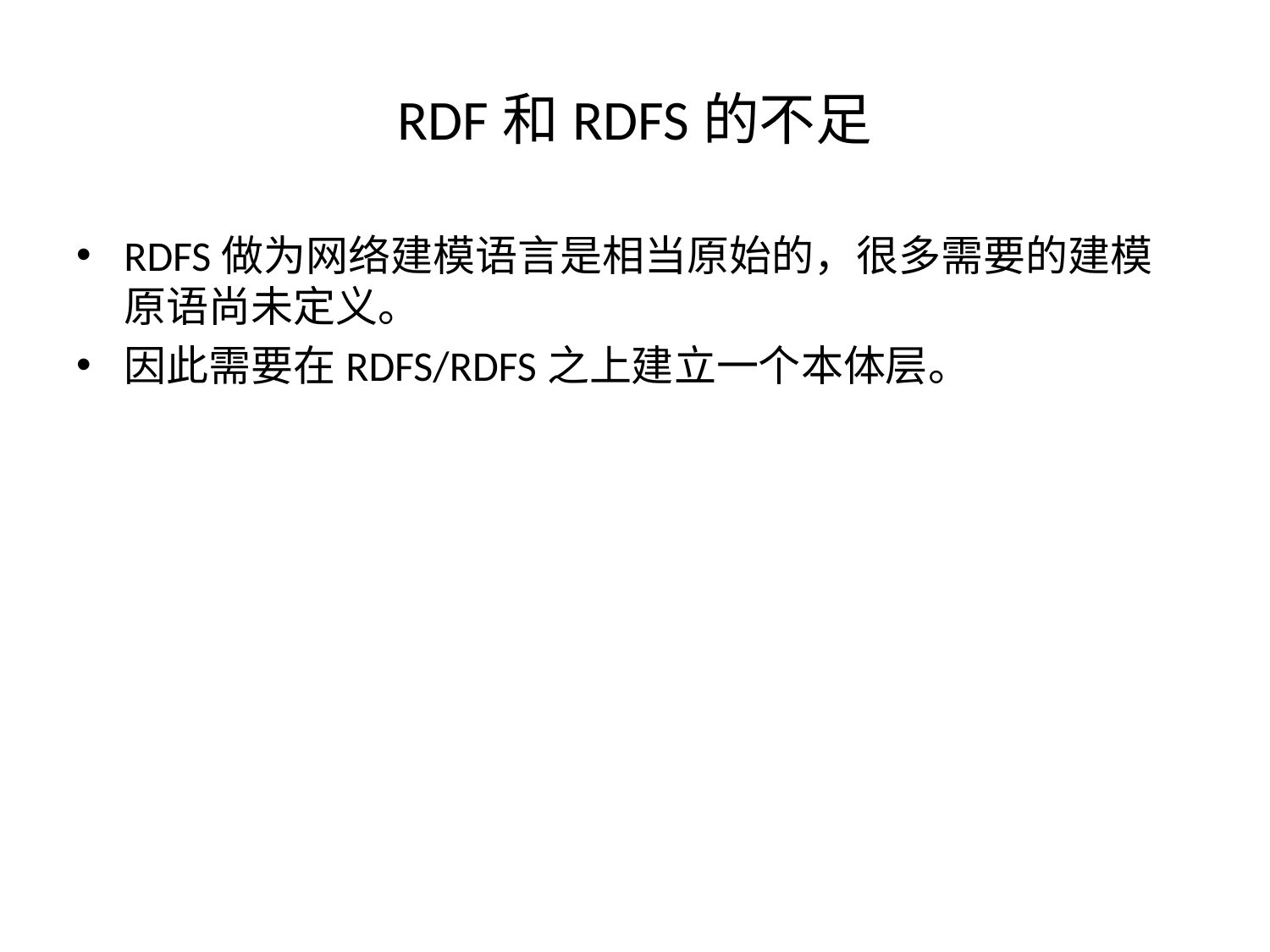

# RDF和RDFS的不足
RDFS做为网络建模语言是相当原始的，很多需要的建模原语尚未定义。
因此需要在RDFS/RDFS之上建立一个本体层。